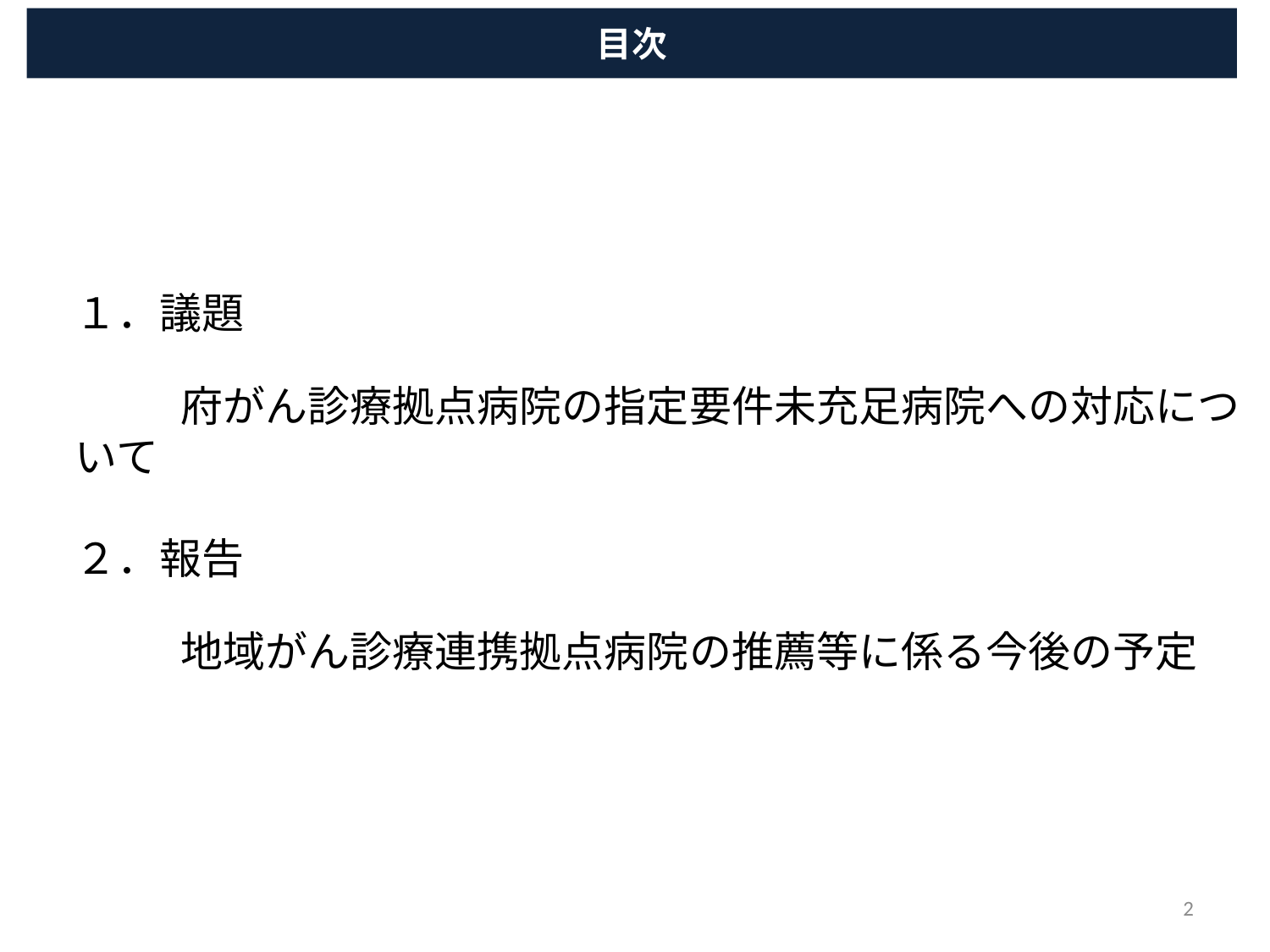

目次
１．議題

　　　府がん診療拠点病院の指定要件未充足病院への対応について

２．報告

　　　地域がん診療連携拠点病院の推薦等に係る今後の予定
2